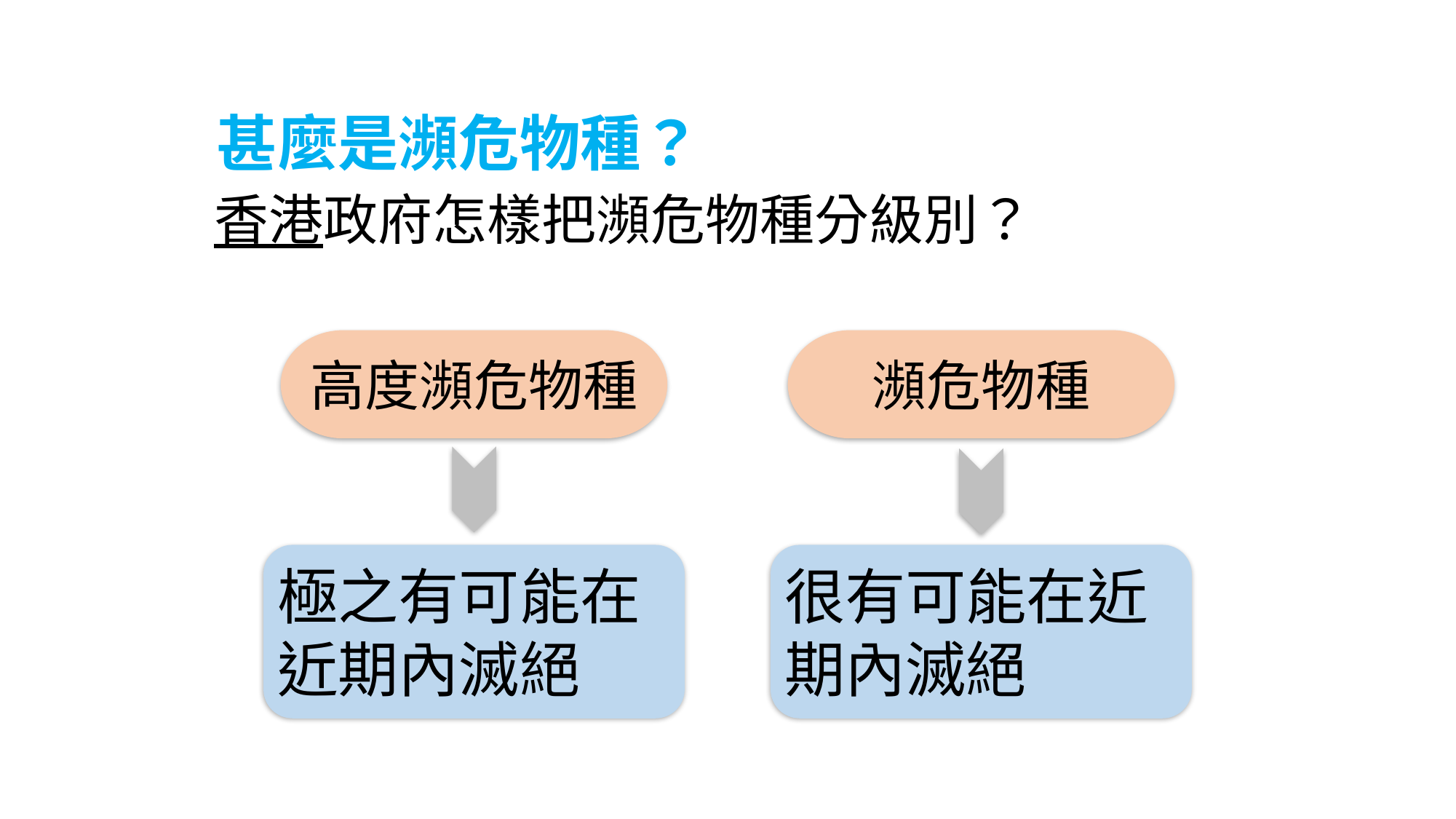

甚麼是瀕危物種？
香港政府怎樣把瀕危物種分級別？
瀕危物種
高度瀕危物種

極之有可能在近期內滅絕
很有可能在近期內滅絕